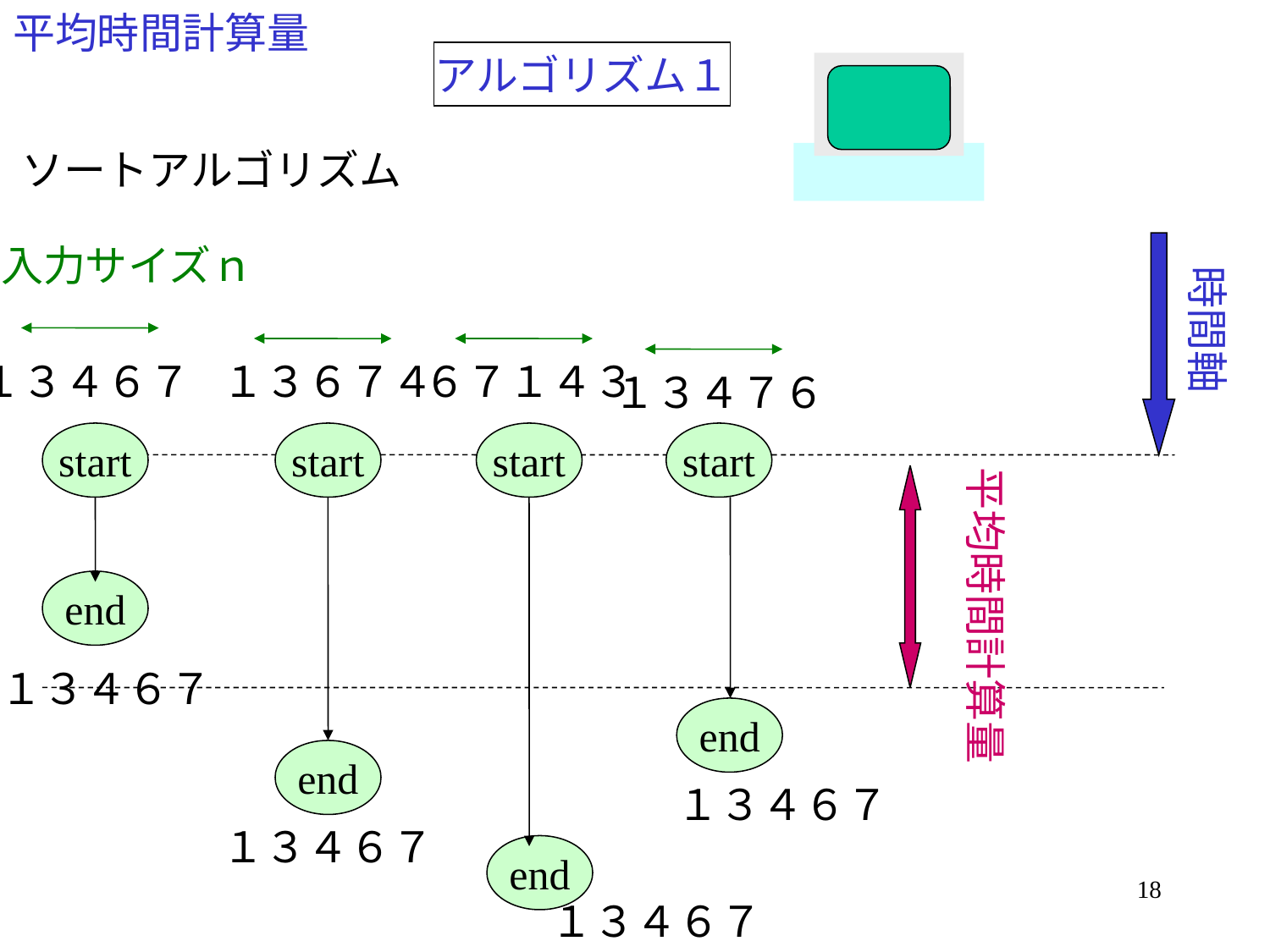

平均時間計算量
アルゴリズム１

ソートアルゴリズム
入力サイズｎ

時間軸

１３４６７
１３６７４
６７１４３

１３４７６
start
start
start
start

平均時間計算量

end
１３４６７

end
end
１３４６７
１３４６７
end
18
１３４６７